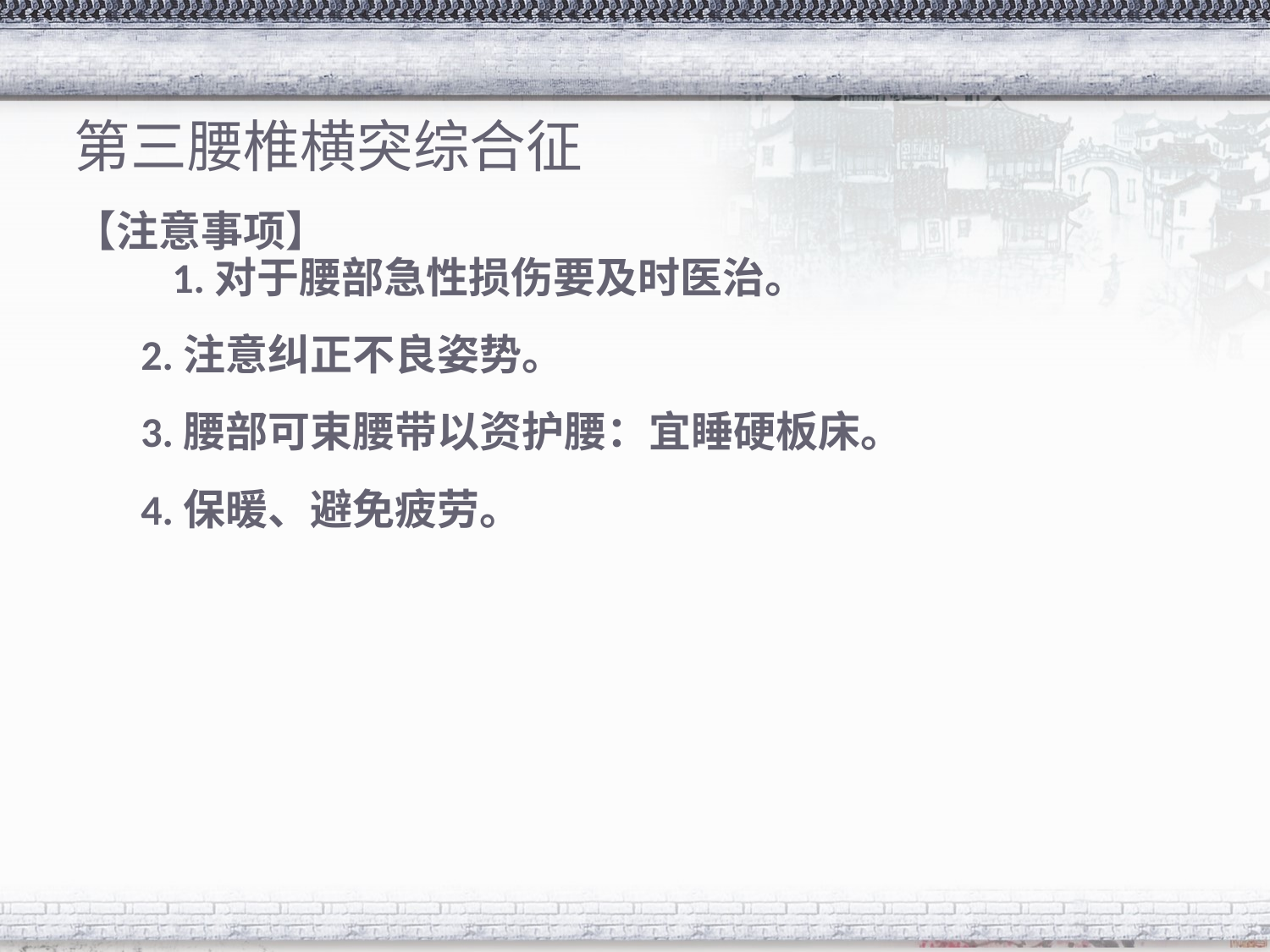

# 第三腰椎横突综合征
【注意事项】
    1.对于腰部急性损伤要及时医治。
       2.注意纠正不良姿势。
       3.腰部可束腰带以资护腰：宜睡硬板床。
       4.保暖、避免疲劳。